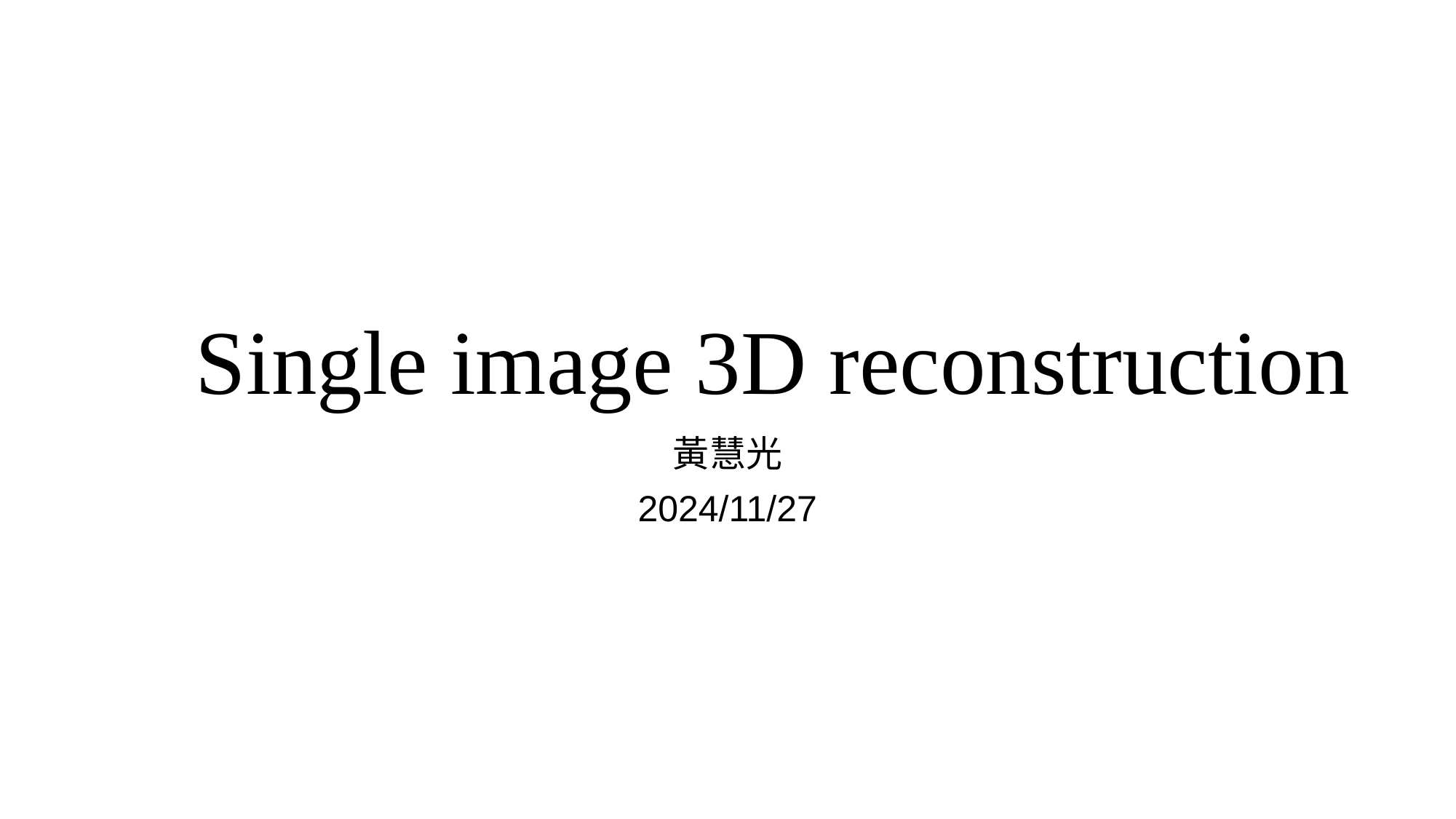

# Single image 3D reconstruction
黃慧光
2024/11/27